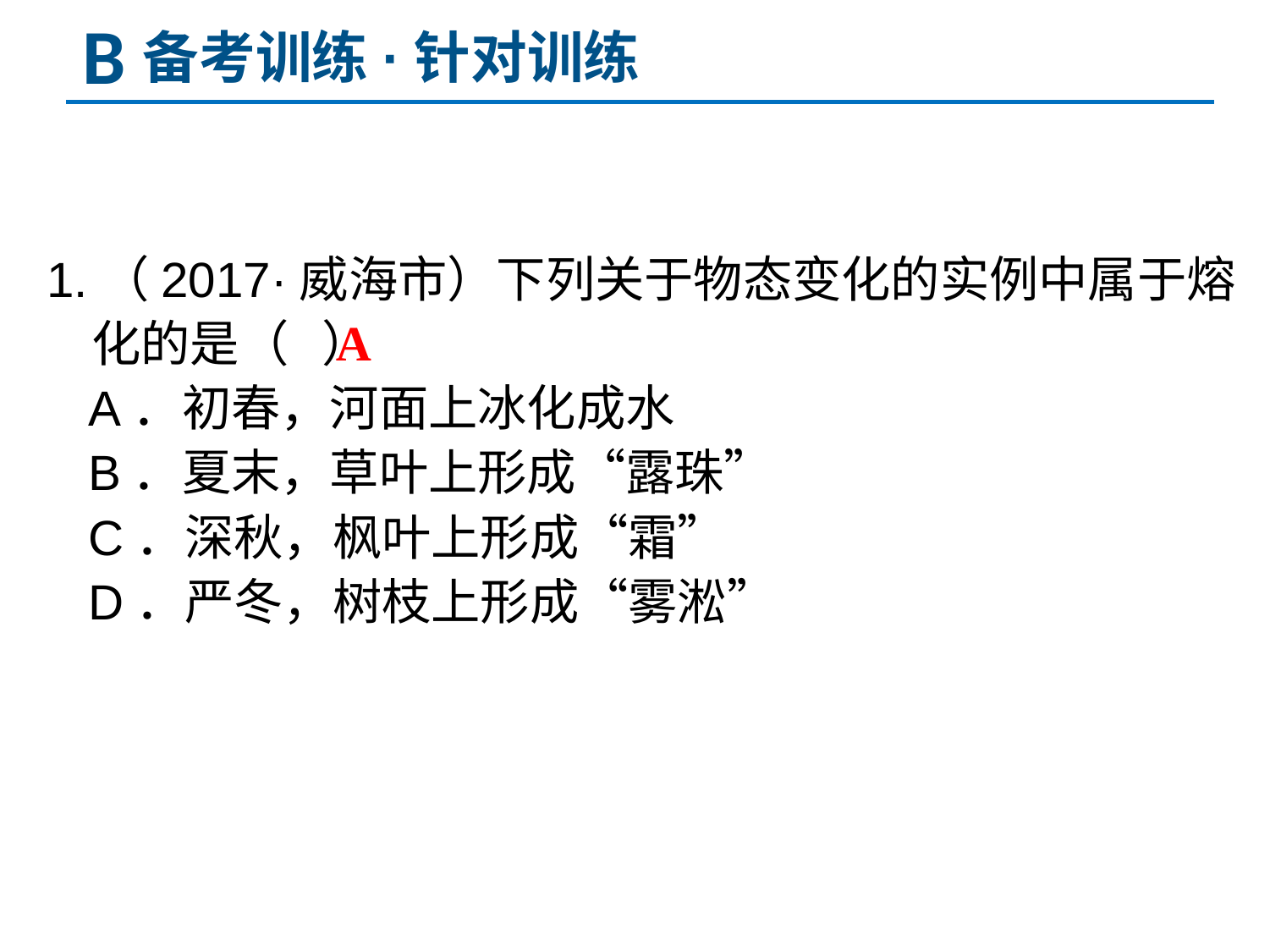

B
备考训练·针对训练

1.（2017·威海市）下列关于物态变化的实例中属于熔
   化的是（   ）
   A．初春，河面上冰化成水
   B．夏末，草叶上形成“露珠”
   C．深秋，枫叶上形成“霜”
   D．严冬，树枝上形成“雾淞”
A